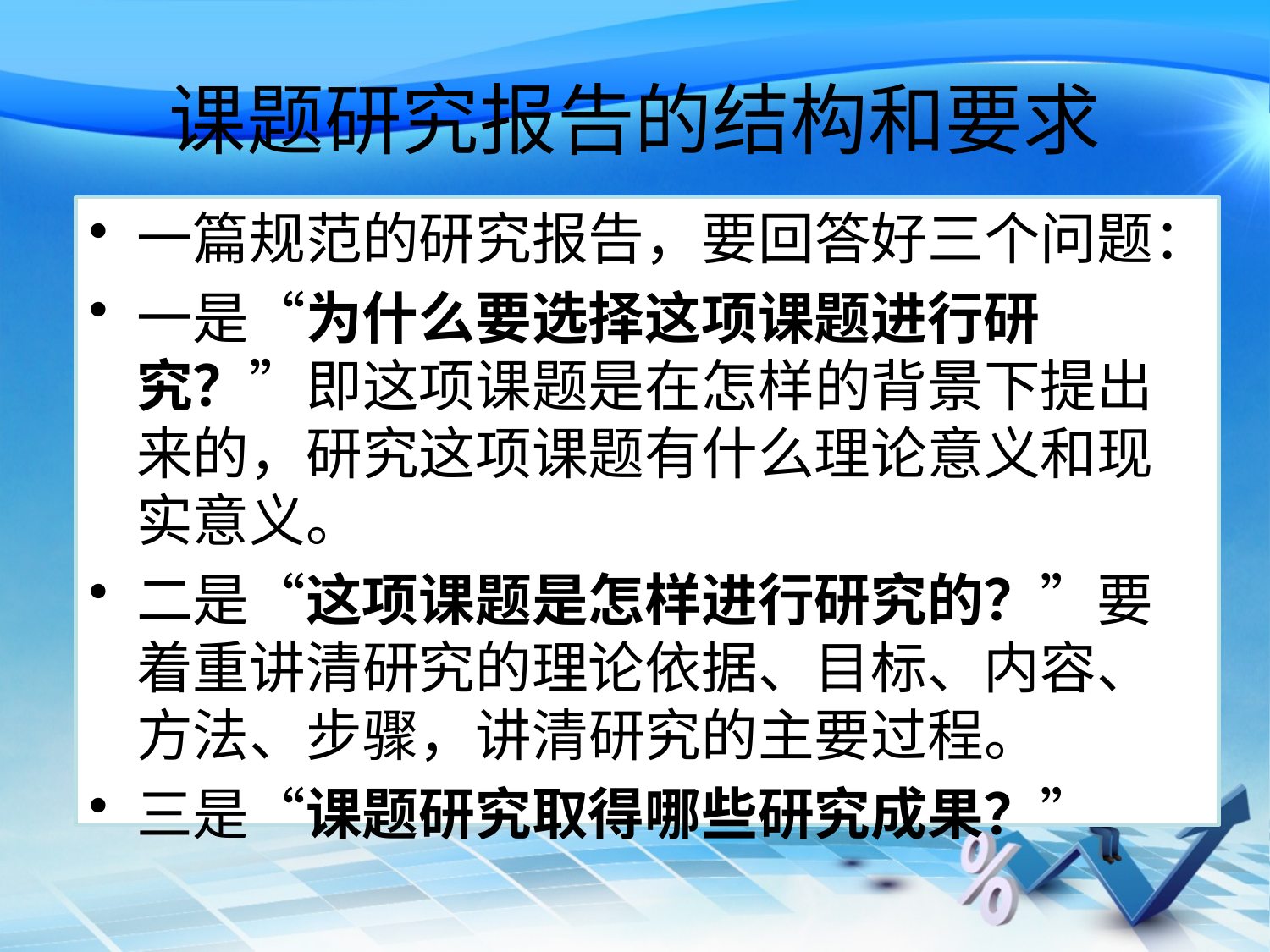

# 课题研究报告的结构和要求
一篇规范的研究报告，要回答好三个问题：
一是“为什么要选择这项课题进行研究？”即这项课题是在怎样的背景下提出来的，研究这项课题有什么理论意义和现实意义。
二是“这项课题是怎样进行研究的？”要着重讲清研究的理论依据、目标、内容、方法、步骤，讲清研究的主要过程。
三是“课题研究取得哪些研究成果？”
19